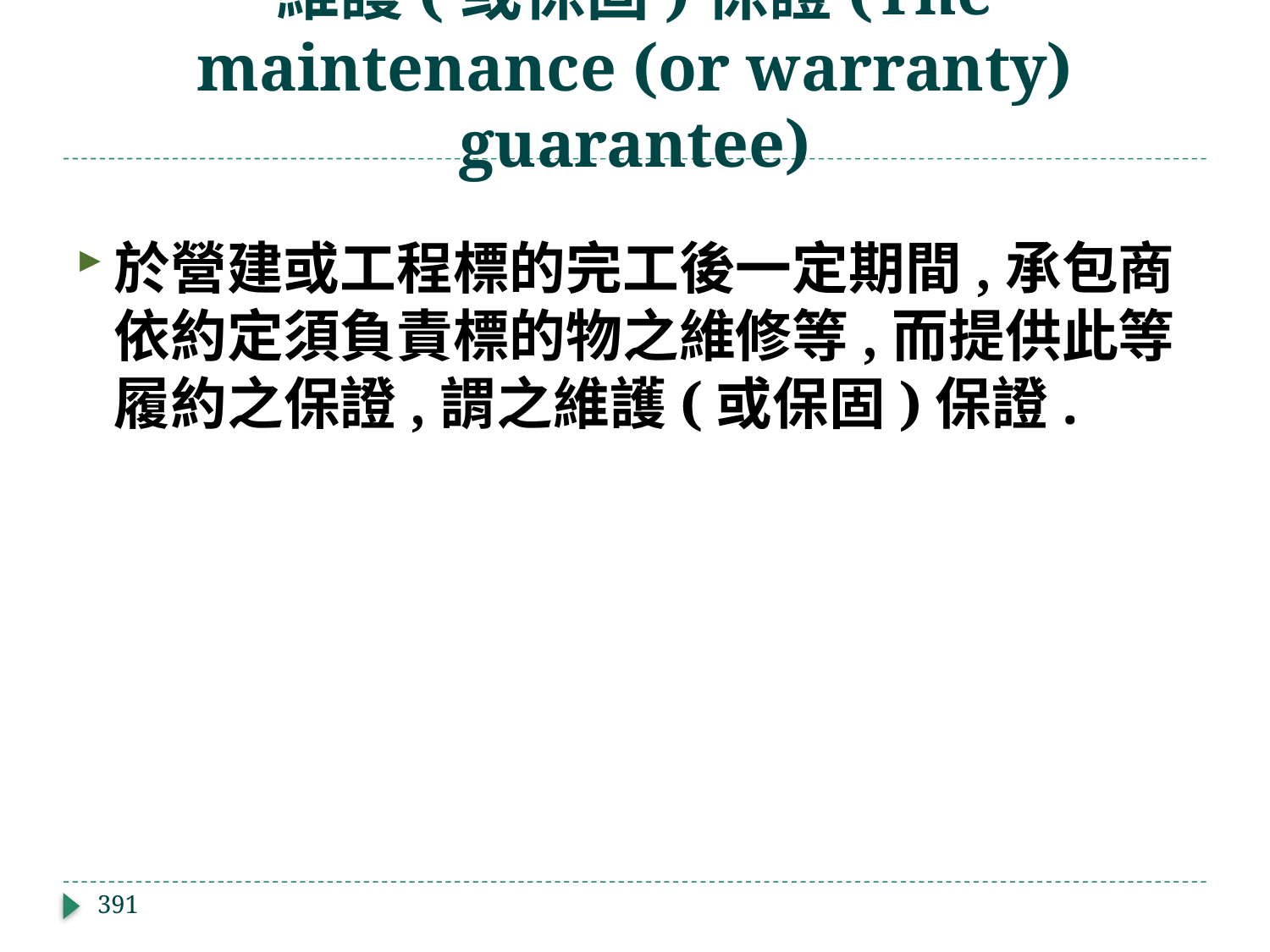

# 維護(或保固)保證(The maintenance (or warranty) guarantee)
於營建或工程標的完工後一定期間,承包商依約定須負責標的物之維修等,而提供此等履約之保證,謂之維護(或保固)保證.
391